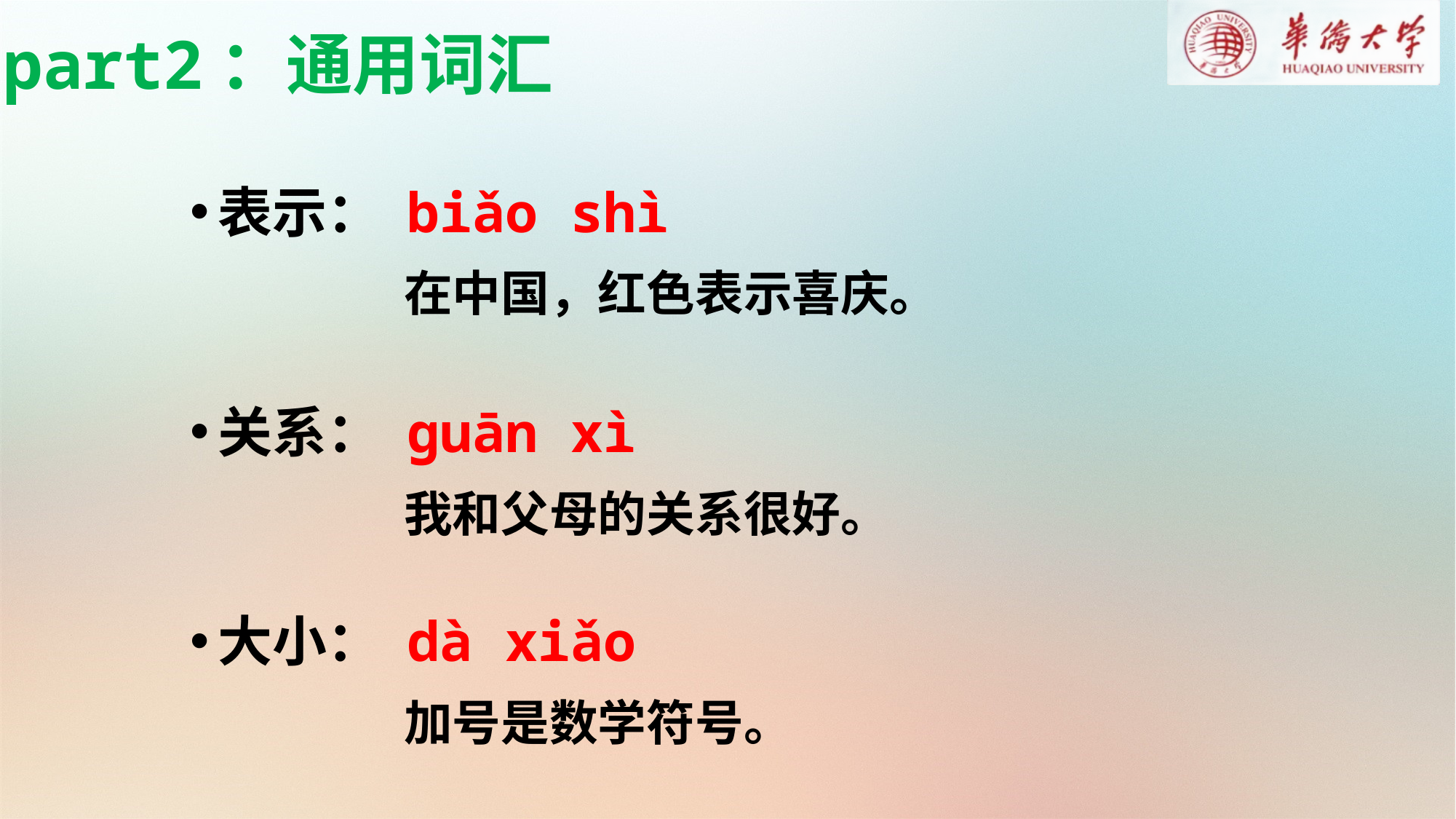

part2：通用词汇
表示： biǎo shì
在中国，红色表示喜庆。
关系： guān xì
我和父母的关系很好。
大小： dà xiǎo
加号是数学符号。